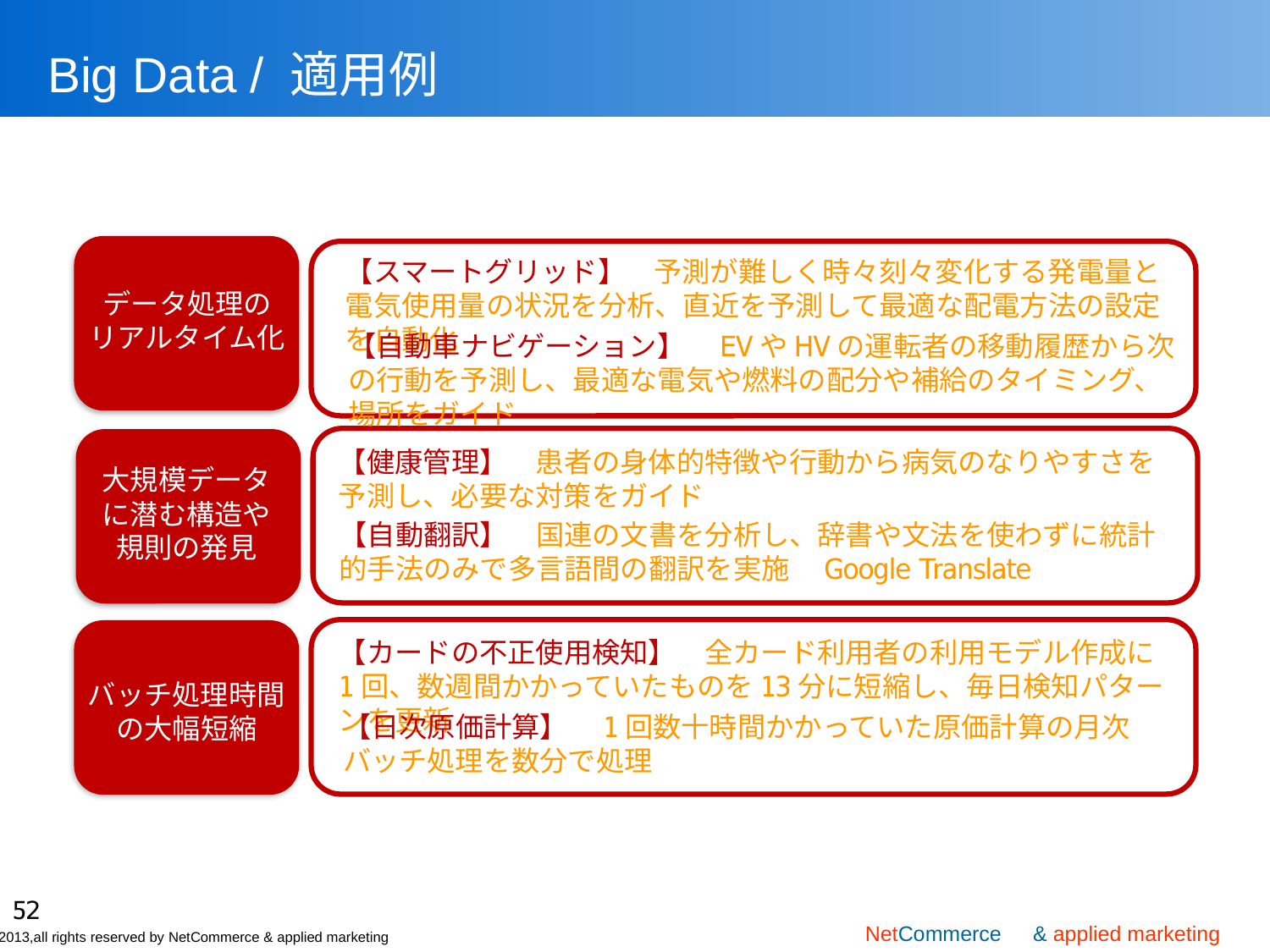

# Big Data / 適用例

【スマートグリッド】　予測が難しく時々刻々変化する発電量と電気使用量の状況を分析、直近を予測して最適な配電方法の設定を自動化
データ処理の
リアルタイム化
【自動車ナビゲーション】　EVやHVの運転者の移動履歴から次の行動を予測し、最適な電気や燃料の配分や補給のタイミング、場所をガイド

【健康管理】　患者の身体的特徴や行動から病気のなりやすさを予測し、必要な対策をガイド
大規模データ
に潜む構造や
規則の発見
【自動翻訳】　国連の文書を分析し、辞書や文法を使わずに統計的手法のみで多言語間の翻訳を実施　Google Translate

【カードの不正使用検知】　全カード利用者の利用モデル作成に1回、数週間かかっていたものを13分に短縮し、毎日検知パターンを更新
バッチ処理時間
の大幅短縮
【日次原価計算】　1回数十時間かかっていた原価計算の月次バッチ処理を数分で処理
52